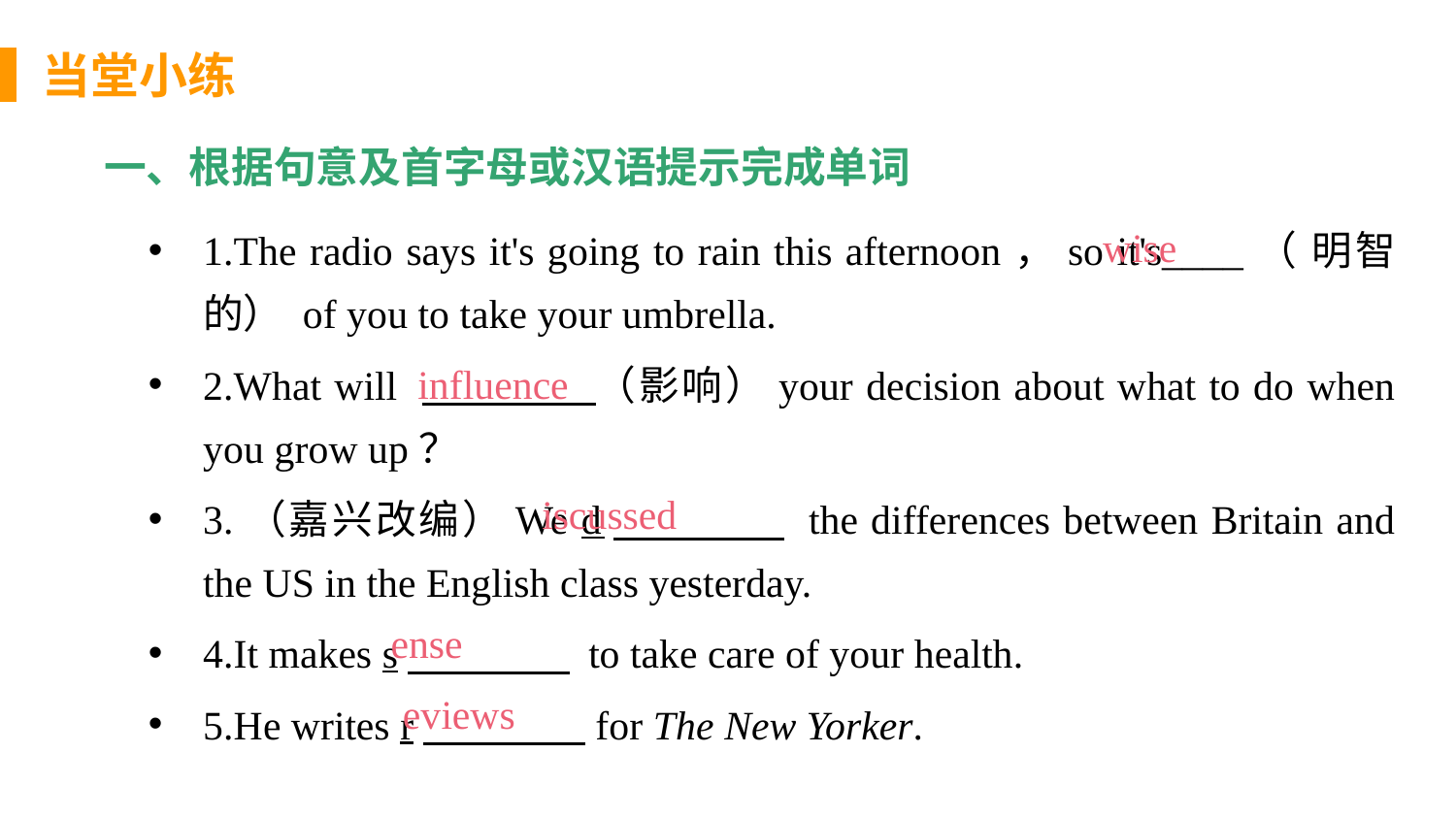

当堂小练

一、根据句意及首字母或汉语提示完成单词

1.The radio says it's going to rain this afternoon，so it's____（ 明智的） of you to take your umbrella.
2.What will 　　　　（影响）your decision about what to do when you grow up？
3.（嘉兴改编）We d　　　　 the differences between Britain and the US in the English class yesterday.
4.It makes s　　　　 to take care of your health.
5.He writes r　　　　for The New Yorker.
wise
influence
iscussed
ense
eviews